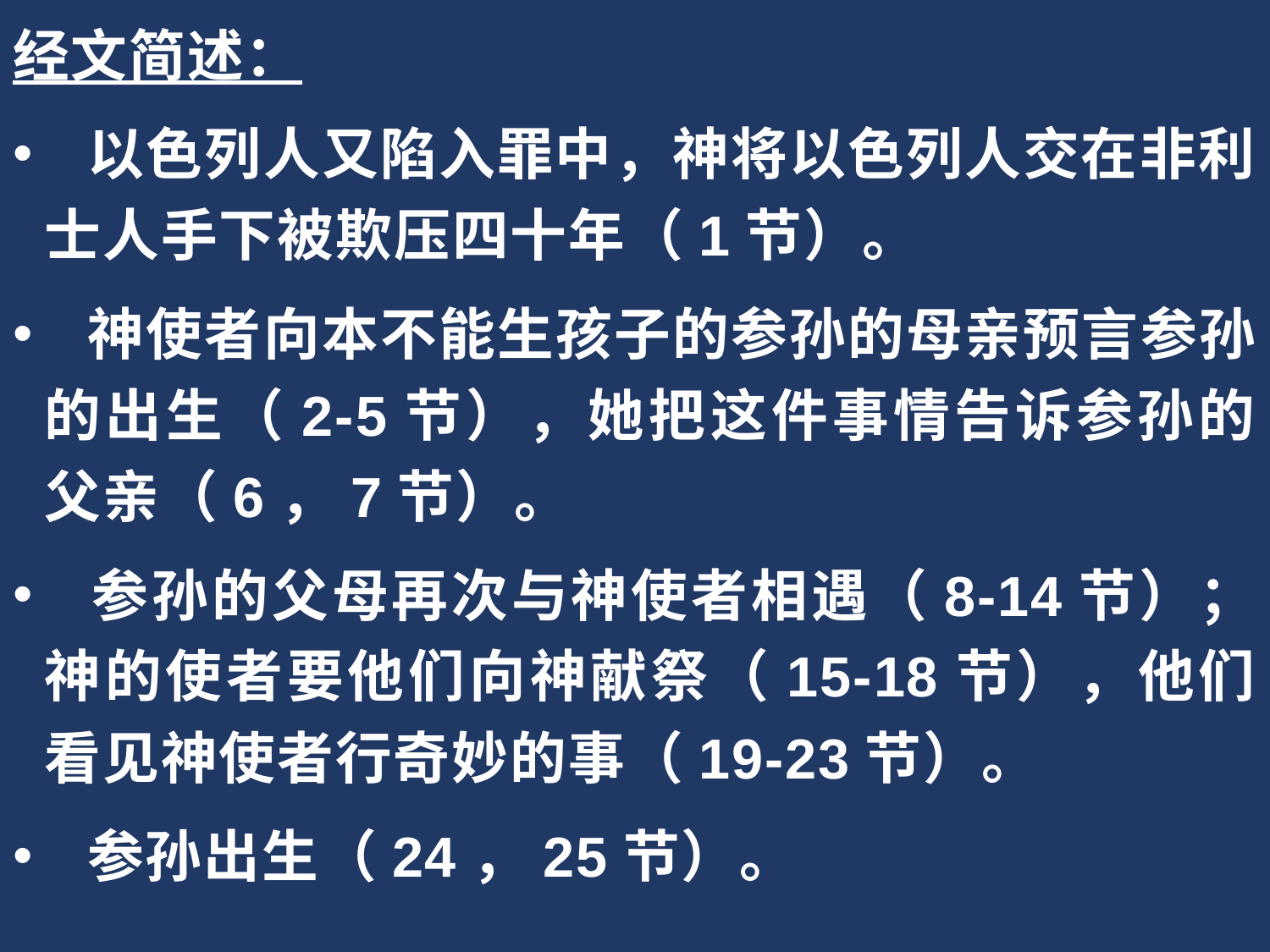

经文简述：
  以色列人又陷入罪中，神将以色列人交在非利士人手下被欺压四十年（1节）。
  神使者向本不能生孩子的参孙的母亲预言参孙的出生（2-5节），她把这件事情告诉参孙的父亲（6，7节）。
  参孙的父母再次与神使者相遇（8-14节）；神的使者要他们向神献祭（15-18节），他们看见神使者行奇妙的事（19-23节）。
  参孙出生（24，25节）。